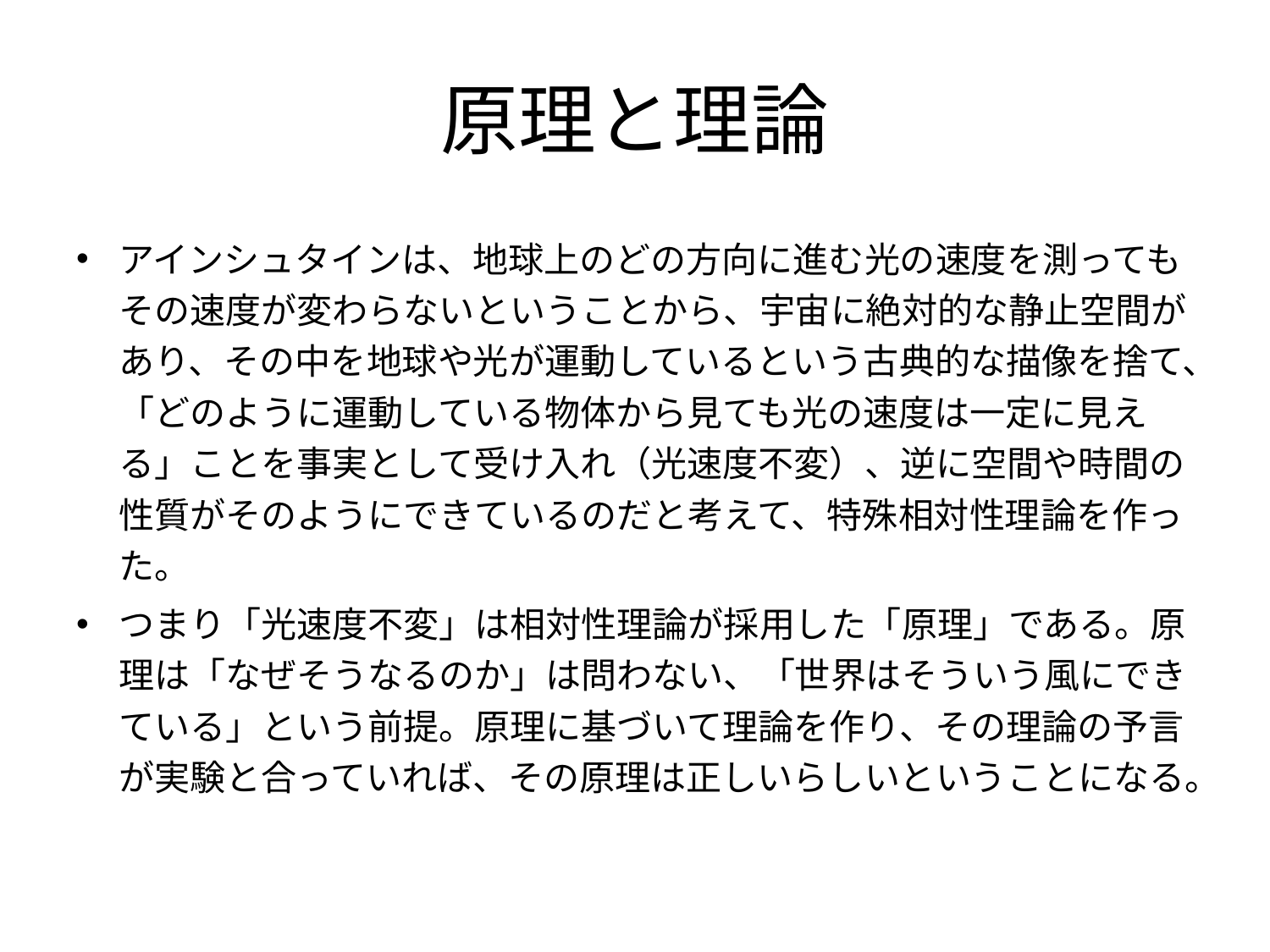

# 原理と理論
アインシュタインは、地球上のどの方向に進む光の速度を測ってもその速度が変わらないということから、宇宙に絶対的な静止空間があり、その中を地球や光が運動しているという古典的な描像を捨て、「どのように運動している物体から見ても光の速度は一定に見える」ことを事実として受け入れ（光速度不変）、逆に空間や時間の性質がそのようにできているのだと考えて、特殊相対性理論を作った。
つまり「光速度不変」は相対性理論が採用した「原理」である。原理は「なぜそうなるのか」は問わない、「世界はそういう風にできている」という前提。原理に基づいて理論を作り、その理論の予言が実験と合っていれば、その原理は正しいらしいということになる。